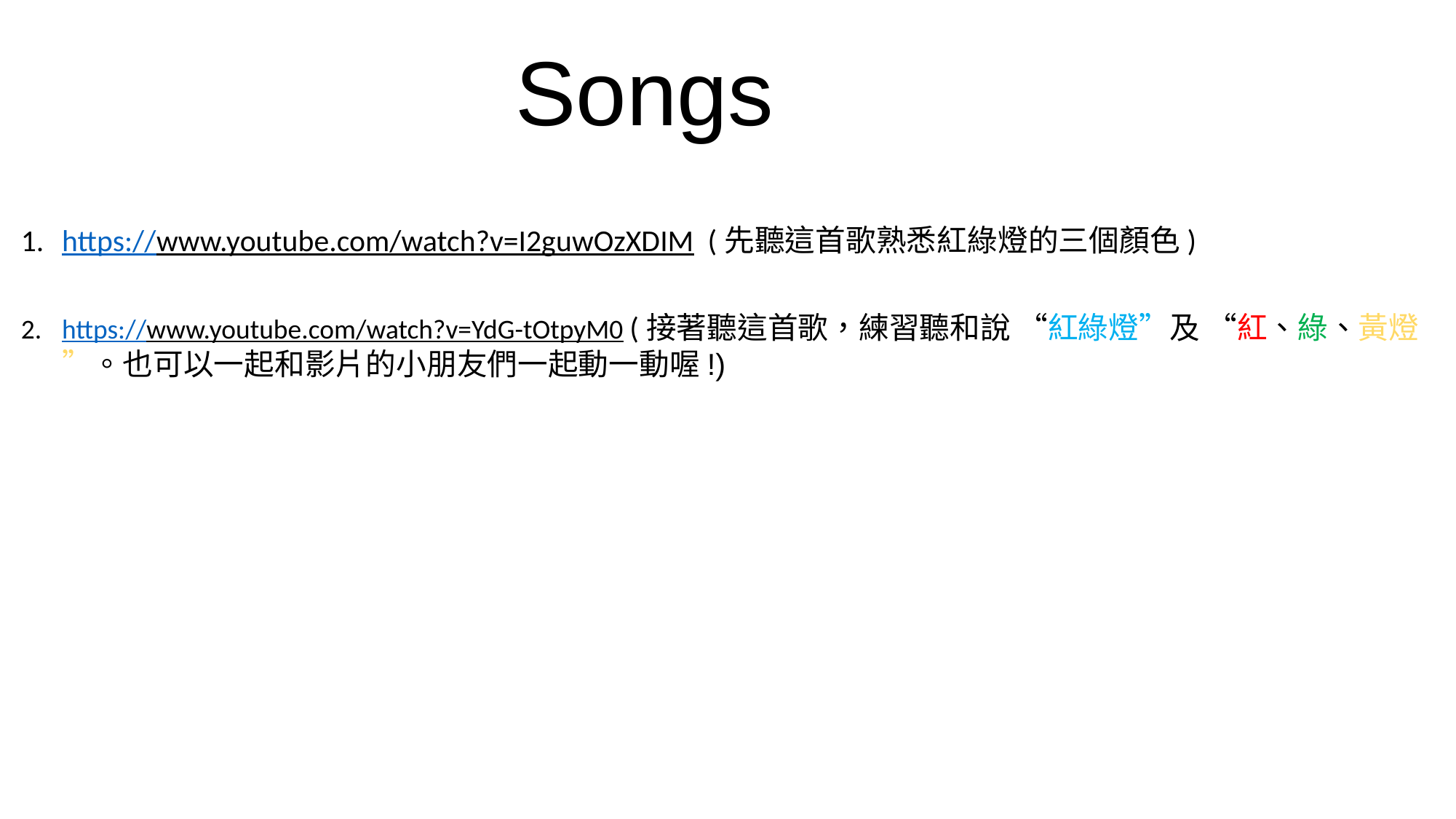

Songs
https://www.youtube.com/watch?v=I2guwOzXDIM  (先聽這首歌熟悉紅綠燈的三個顏色)

https://www.youtube.com/watch?v=YdG-tOtpyM0 (接著聽這首歌，練習聽和說 “紅綠燈”及 “紅、綠、黃燈”。也可以一起和影片的小朋友們一起動一動喔!)